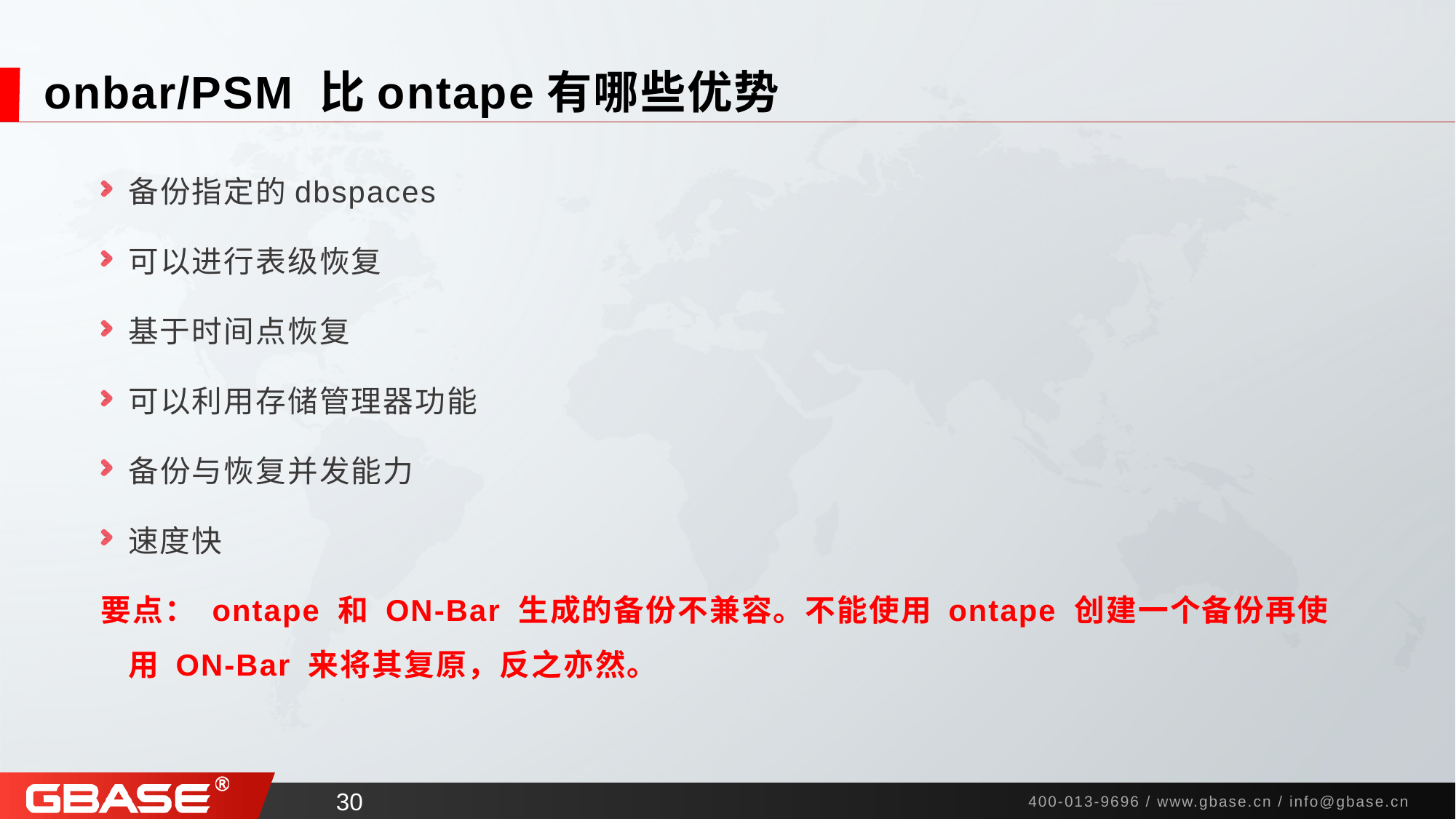

# onbar/PSM 比ontape有哪些优势
备份指定的dbspaces
可以进行表级恢复
基于时间点恢复
可以利用存储管理器功能
备份与恢复并发能力
速度快
要点： ontape 和 ON-Bar 生成的备份不兼容。不能使用 ontape 创建一个备份再使用 ON-Bar 来将其复原，反之亦然。